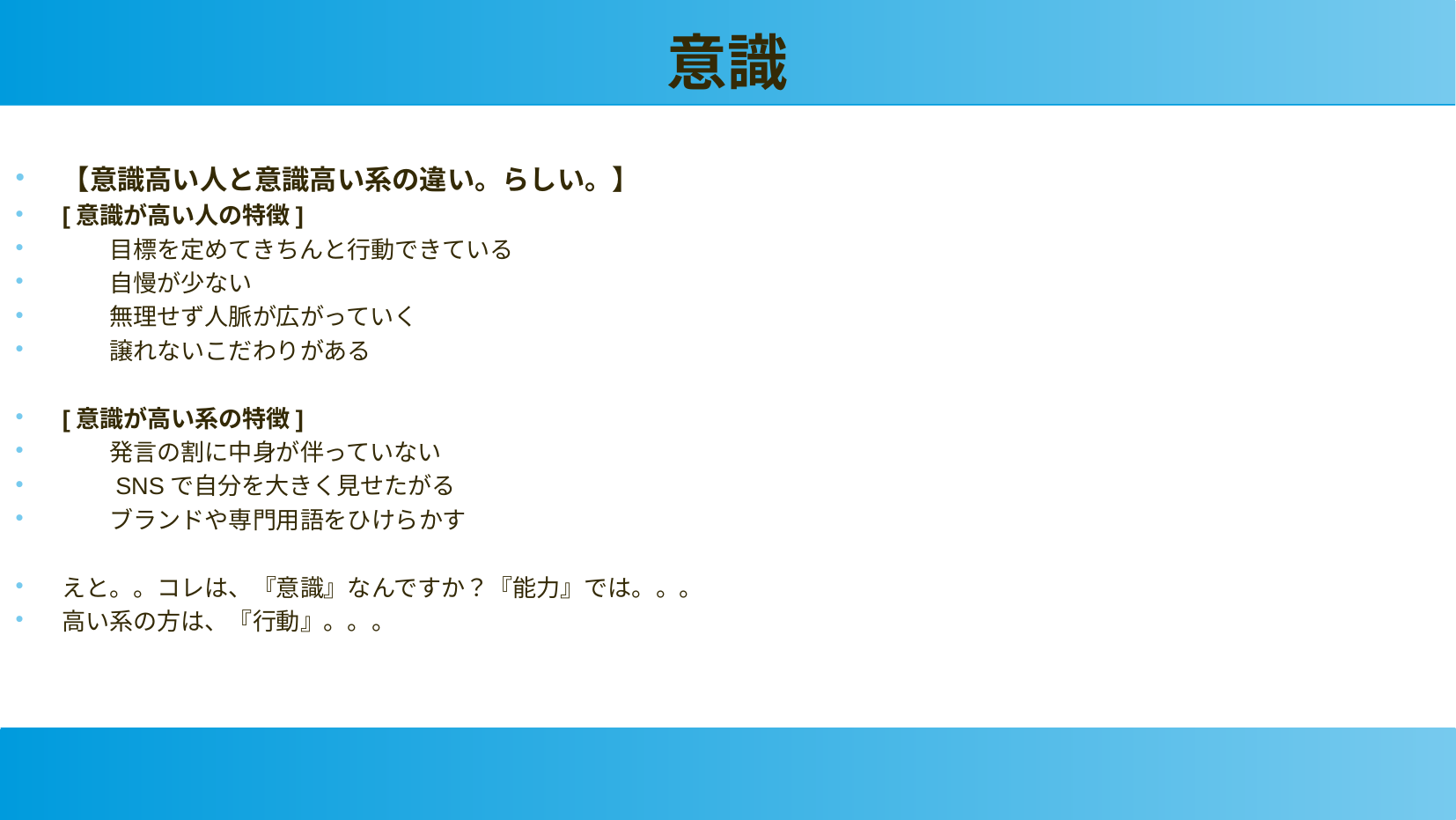

意識

【意識高い人と意識高い系の違い。らしい。】
[意識が高い人の特徴]
　　目標を定めてきちんと行動できている
　　自慢が少ない
　　無理せず人脈が広がっていく
　　譲れないこだわりがある

[意識が高い系の特徴]
　　発言の割に中身が伴っていない
　　SNSで自分を大きく見せたがる
　　ブランドや専門用語をひけらかす

えと。。コレは、『意識』なんですか？『能力』では。。。
高い系の方は、『行動』。。。